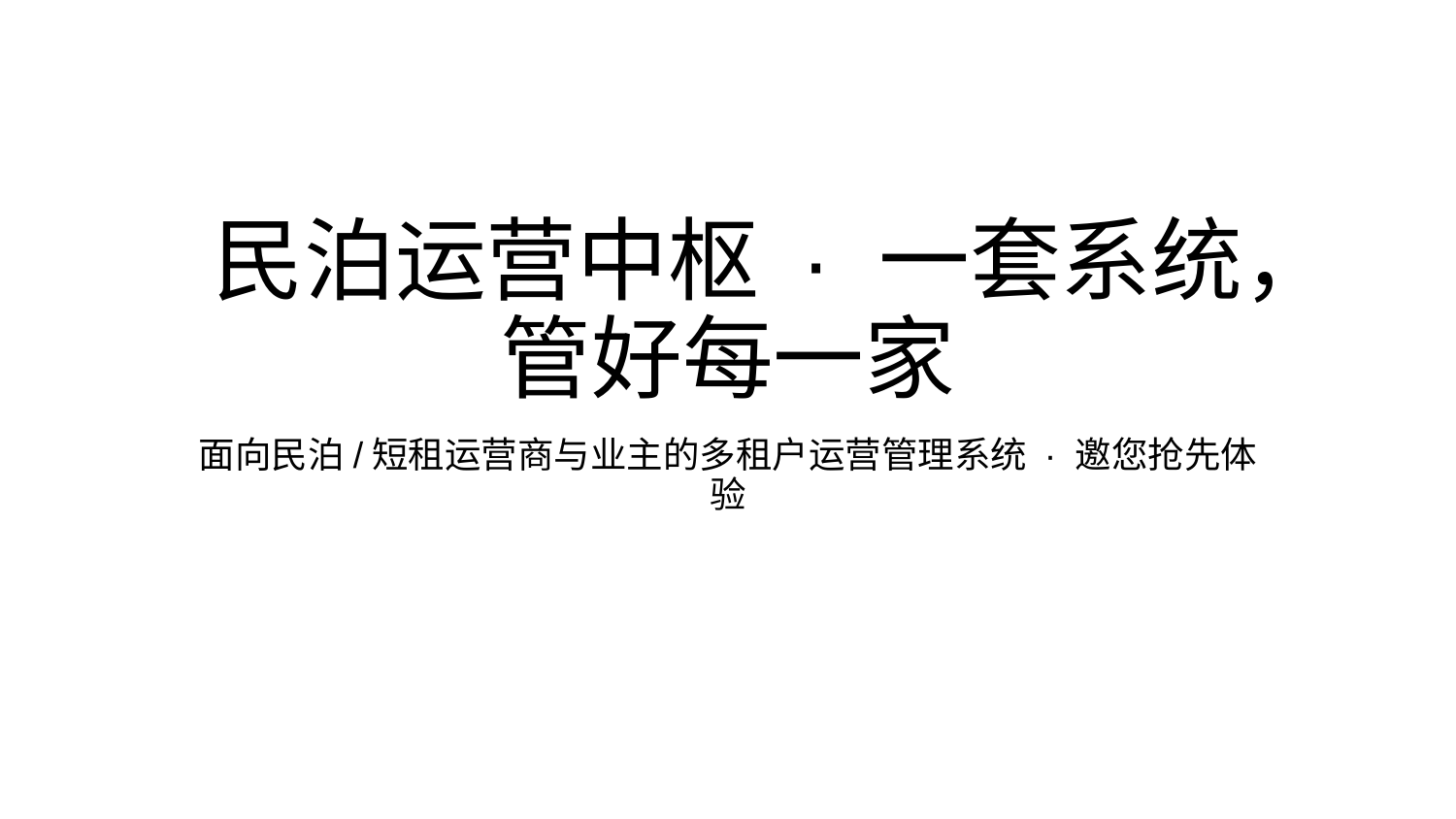

# 民泊运营中枢 · 一套系统，管好每一家
面向民泊/短租运营商与业主的多租户运营管理系统 · 邀您抢先体验